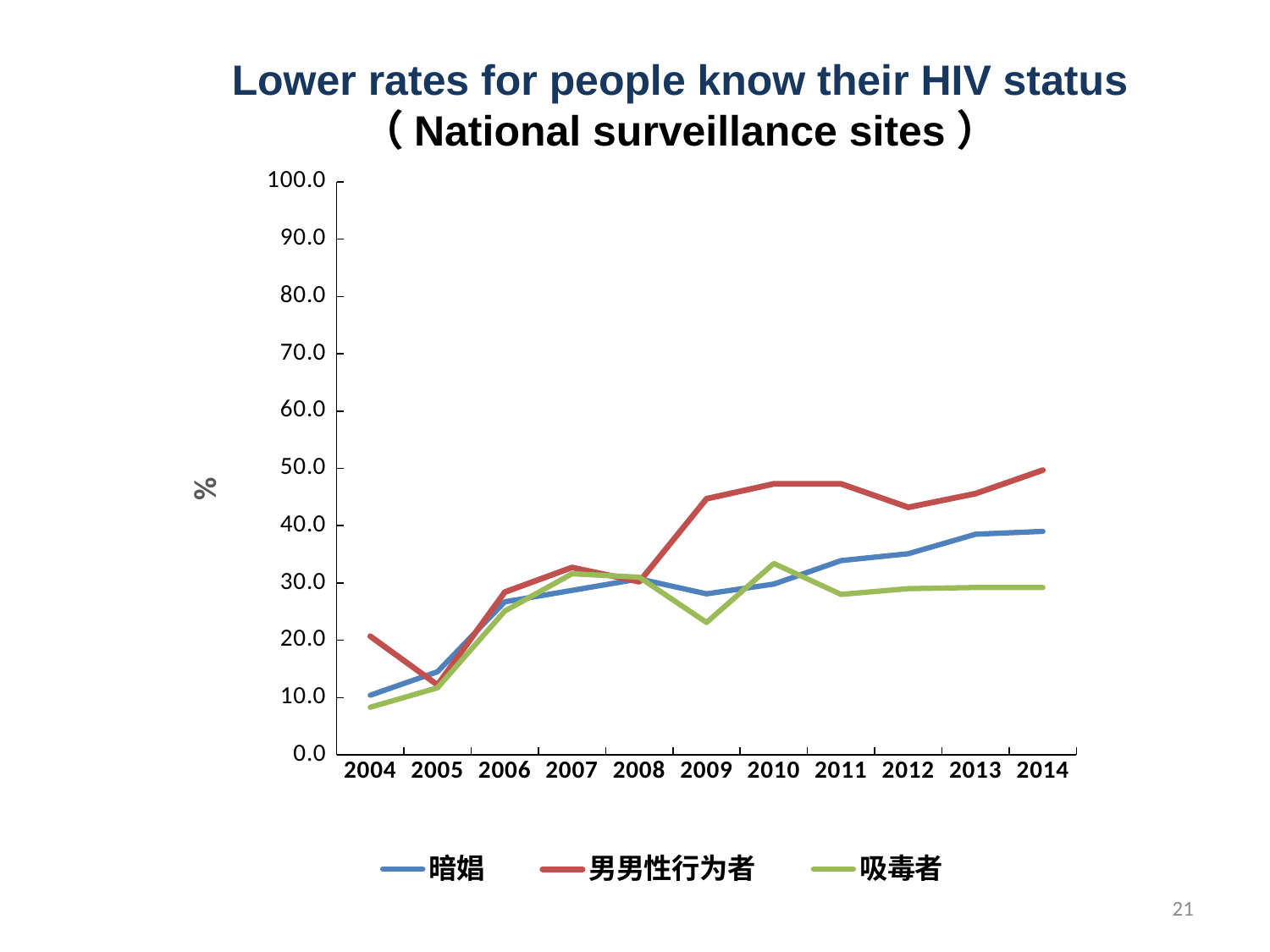

Lower rates for people know their HIV status （National surveillance sites）

### Chart

| Category | 暗娼 | 男男性行为者 | 吸毒者 |
|---|---|---|---|
| 2004 | 10.4 | 20.7 | 8.3 |
| 2005 | 14.5 | 12.2 | 11.7 |
| 2006 | 26.7 | 28.4 | 25.1 |
| 2007 | 28.7 | 32.7 | 31.6 |
| 2008 | 30.7 | 30.2 | 31.0 |
| 2009 | 28.1 | 44.7 | 23.1 |
| 2010 | 29.8 | 47.3 | 33.4 |
| 2011 | 33.9 | 47.3 | 28.0 |
| 2012 | 35.1 | 43.2 | 29.0 |
| 2013 | 38.5 | 45.6 | 29.2 |
| 2014 | 39.0 | 49.7 | 29.2 |
21